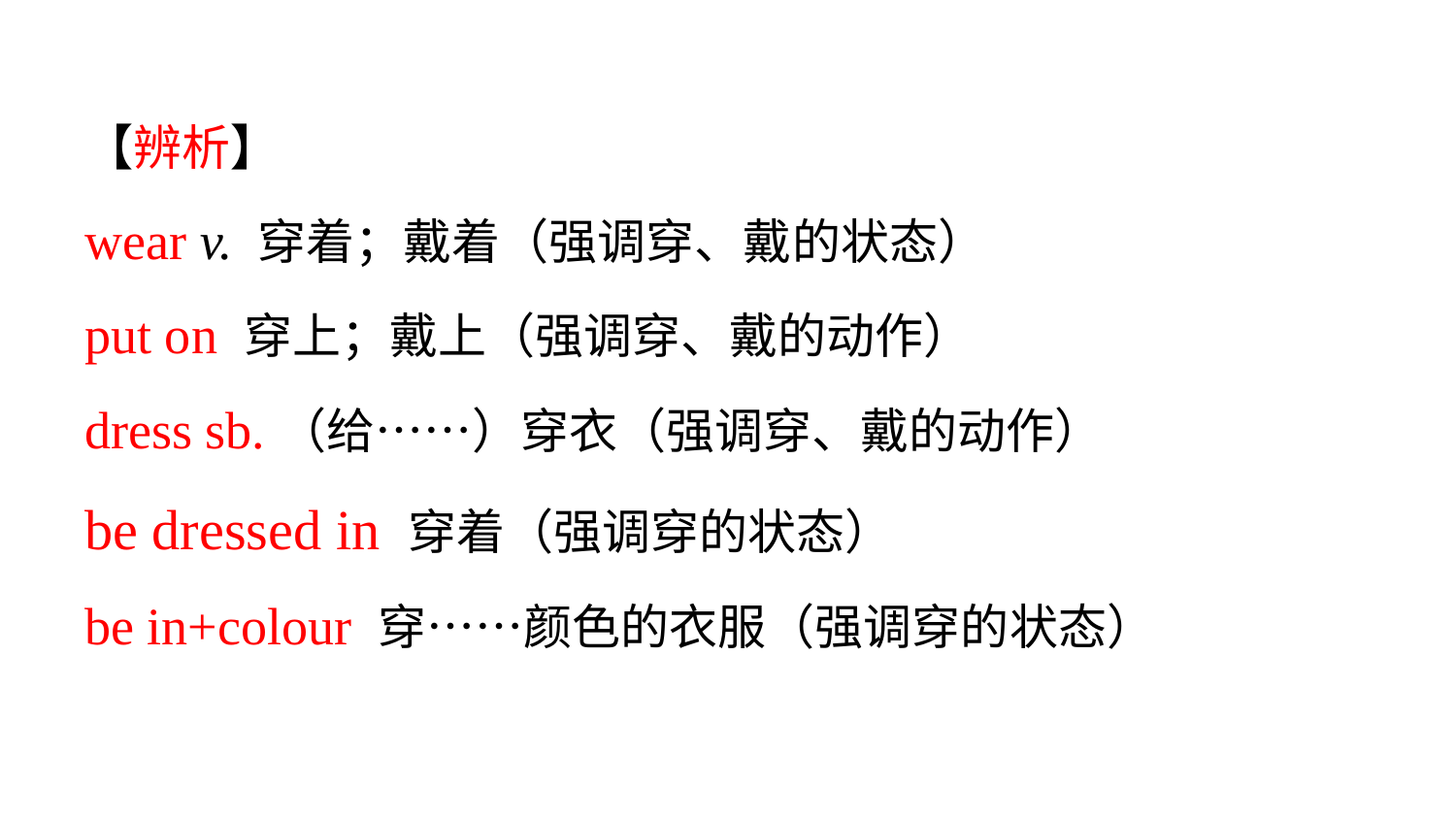

【辨析】
wear v. 穿着；戴着（强调穿、戴的状态）
put on 穿上；戴上（强调穿、戴的动作）
dress sb.（给……）穿衣（强调穿、戴的动作）
be dressed in 穿着（强调穿的状态）
be in+colour 穿……颜色的衣服（强调穿的状态）